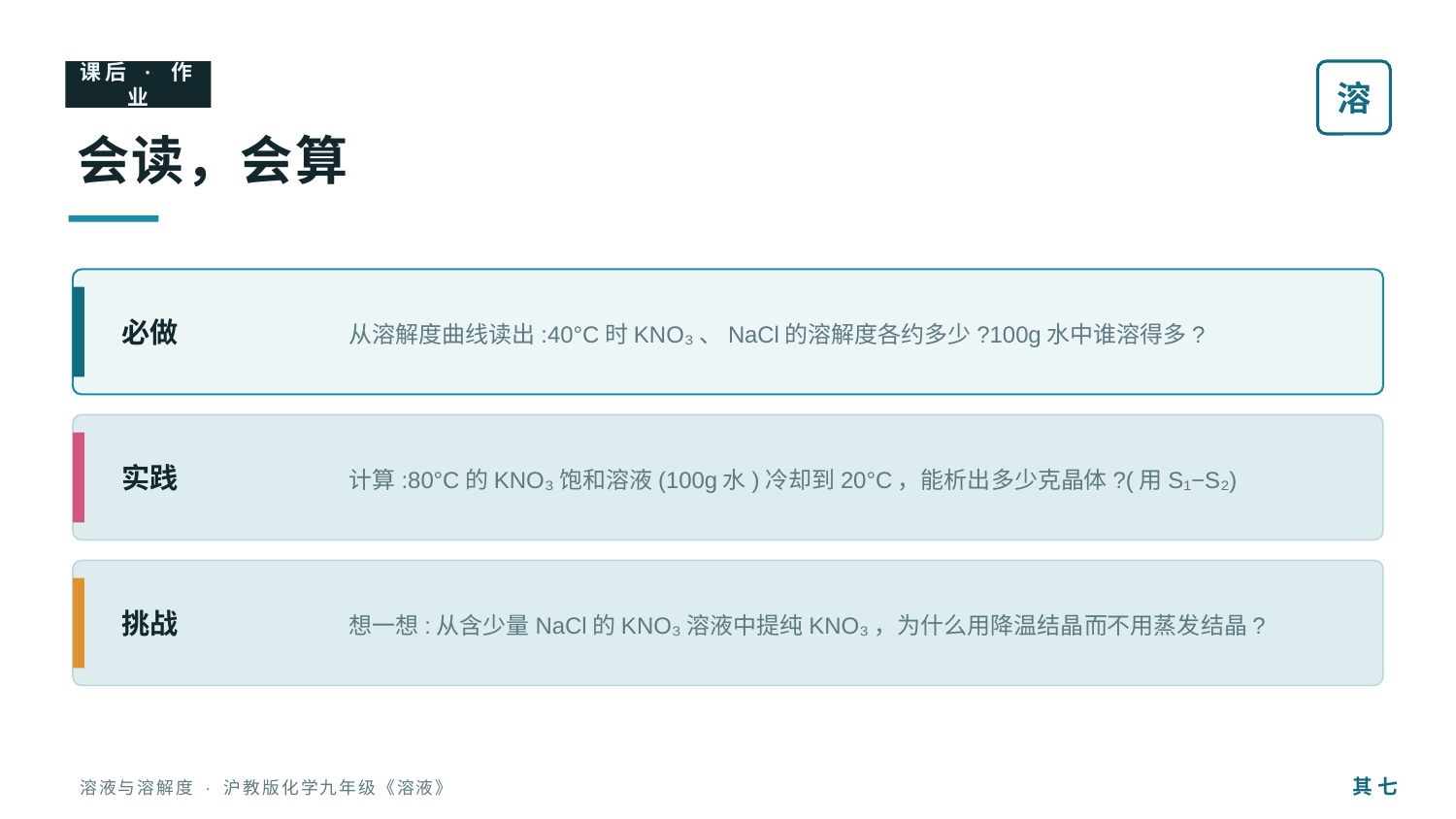

课后 · 作业
溶

会读，会算

从溶解度曲线读出:40°C时KNO₃、NaCl的溶解度各约多少?100g水中谁溶得多?
必做

计算:80°C的KNO₃饱和溶液(100g水)冷却到20°C，能析出多少克晶体?(用S₁−S₂)
实践

想一想:从含少量NaCl的KNO₃溶液中提纯KNO₃，为什么用降温结晶而不用蒸发结晶?
挑战

其 七
溶液与溶解度 · 沪教版化学九年级《溶液》